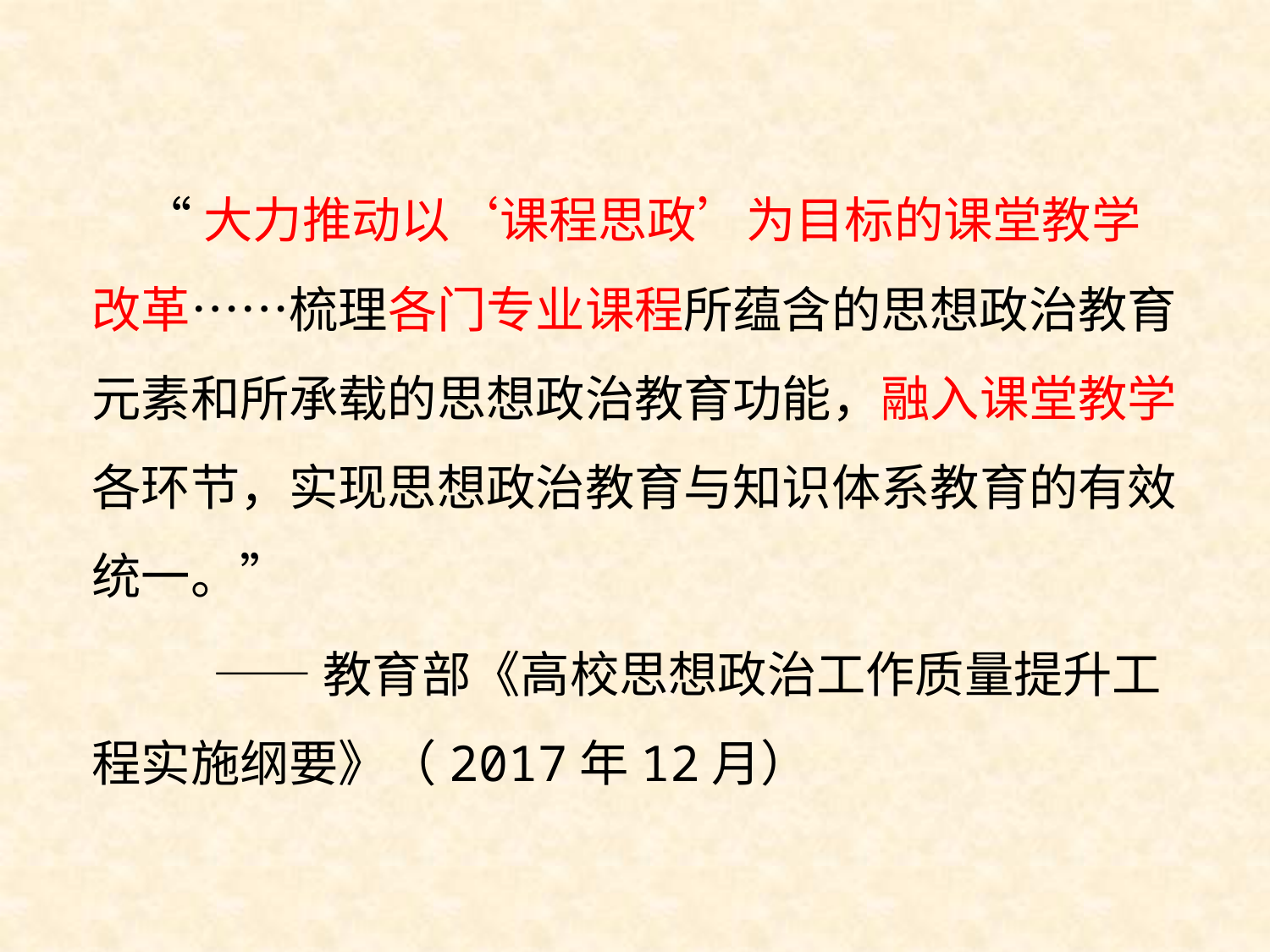

“大力推动以‘课程思政’为目标的课堂教学改革……梳理各门专业课程所蕴含的思想政治教育元素和所承载的思想政治教育功能，融入课堂教学各环节，实现思想政治教育与知识体系教育的有效统一。”
           ——教育部《高校思想政治工作质量提升工程实施纲要》（2017年12月）
55